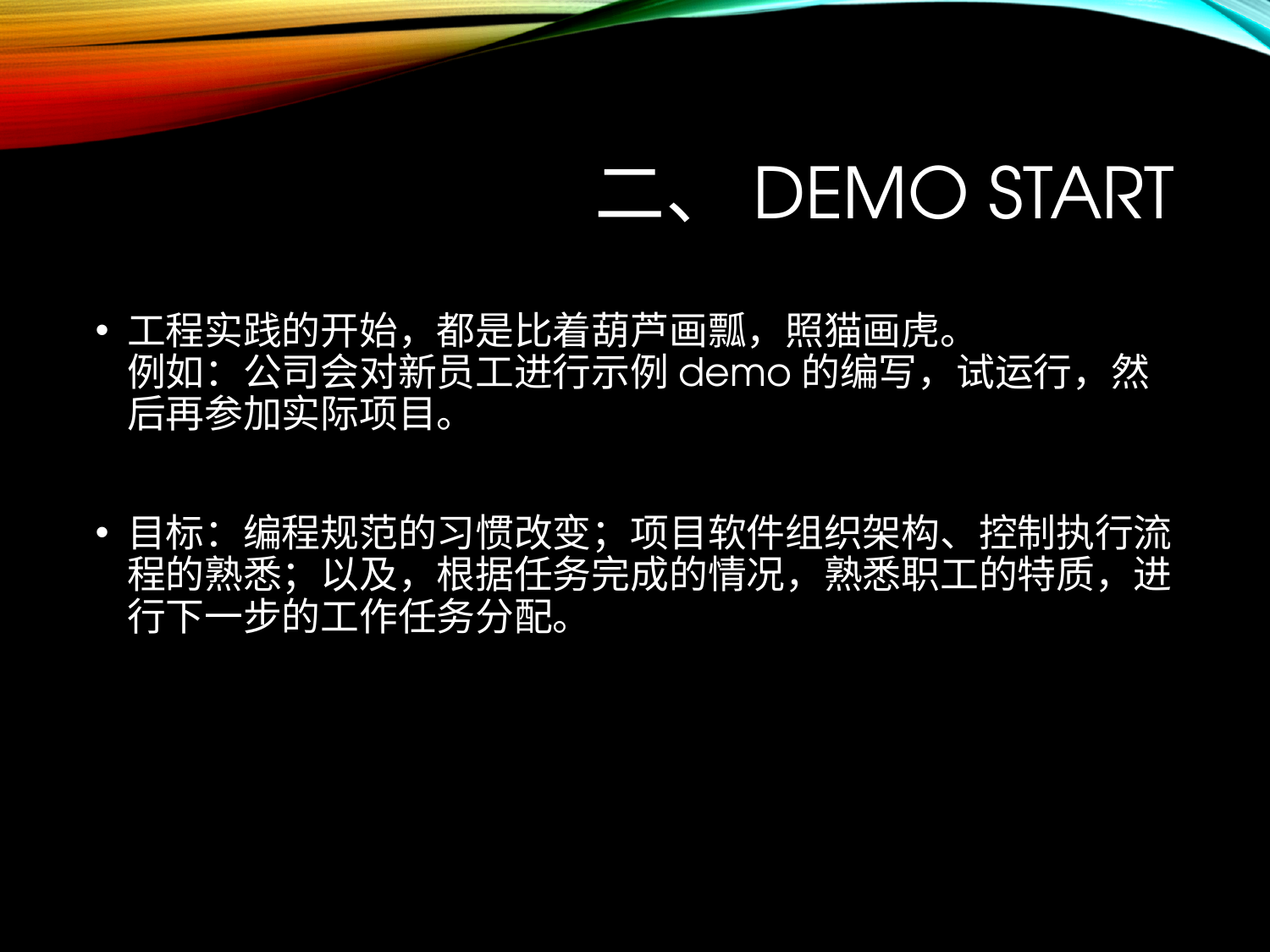

# 二、Demo Start
工程实践的开始，都是比着葫芦画瓢，照猫画虎。
例如：公司会对新员工进行示例demo的编写，试运行，然后再参加实际项目。

目标：编程规范的习惯改变；项目软件组织架构、控制执行流程的熟悉；以及，根据任务完成的情况，熟悉职工的特质，进行下一步的工作任务分配。